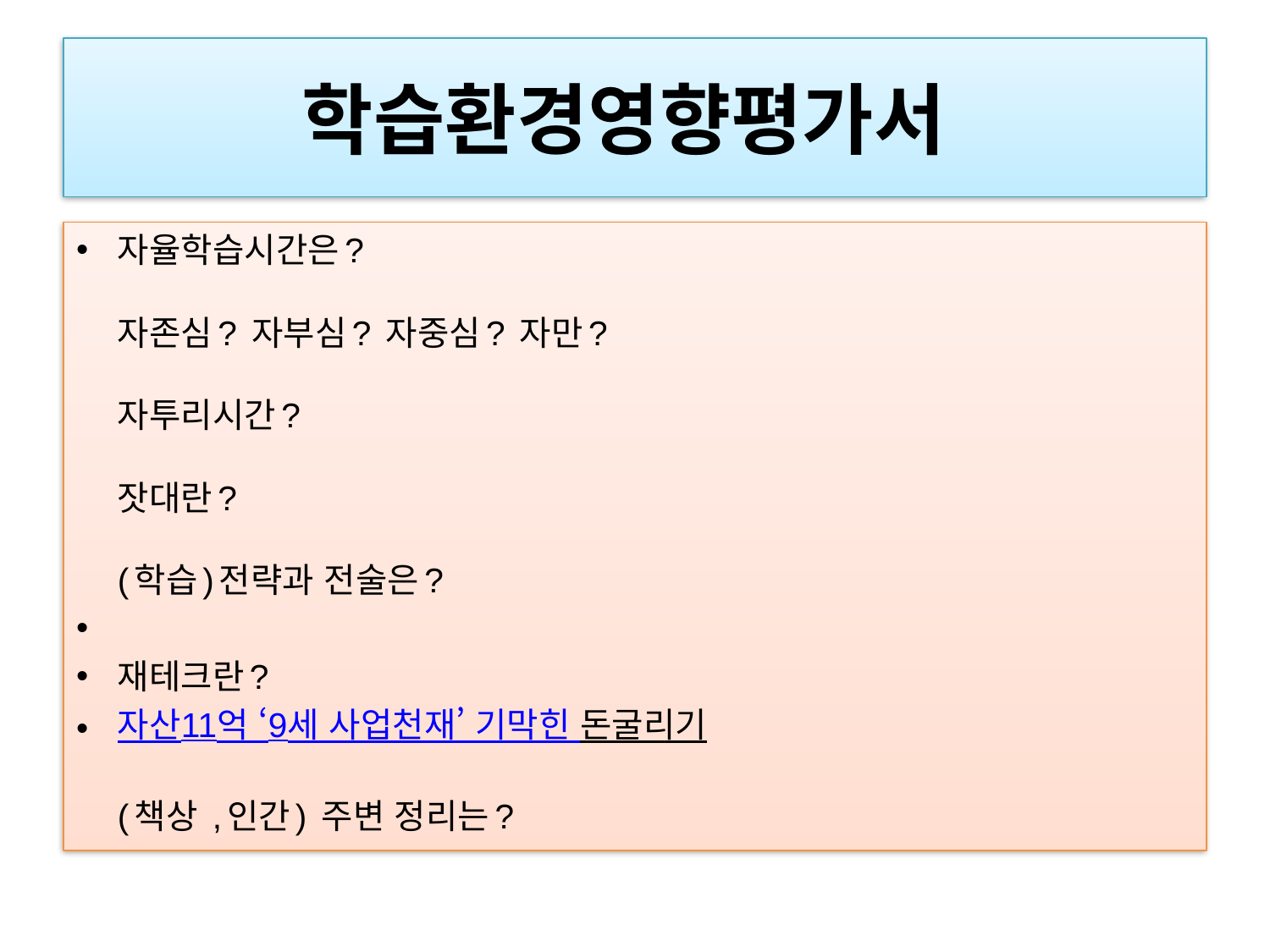

# 학습환경영향평가서
자율학습시간은?
자존심? 자부심? 자중심? 자만?
자투리시간?
잣대란?
(학습)전략과 전술은?

재테크란?
자산11억 ‘9세 사업천재’ 기막힌 돈굴리기 
(책상 ,인간) 주변 정리는?